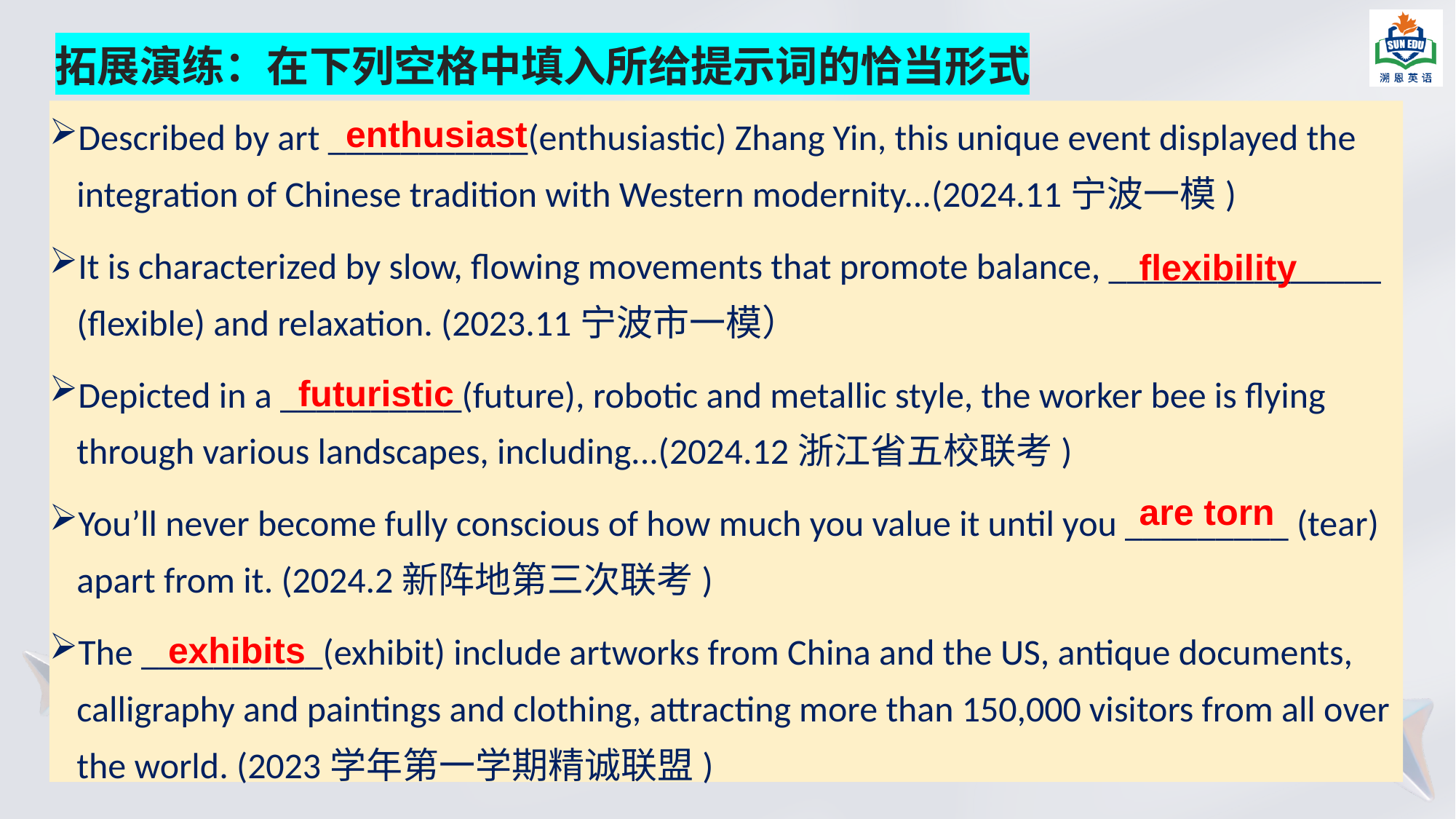

拓展演练：在下列空格中填入所给提示词的恰当形式
Described by art ___________(enthusiastic) Zhang Yin, this unique event displayed the integration of Chinese tradition with Western modernity...(2024.11宁波一模)
It is characterized by slow, flowing movements that promote balance, _______________ (flexible) and relaxation. (2023.11宁波市一模）
Depicted in a __________(future), robotic and metallic style, the worker bee is flying through various landscapes, including...(2024.12浙江省五校联考)
You’ll never become fully conscious of how much you value it until you _________ (tear) apart from it. (2024.2新阵地第三次联考)
The __________(exhibit) include artworks from China and the US, antique documents, calligraphy and paintings and clothing, attracting more than 150,000 visitors from all over the world. (2023学年第一学期精诚联盟)

enthusiast
flexibility
futuristic
are torn
exhibits
20